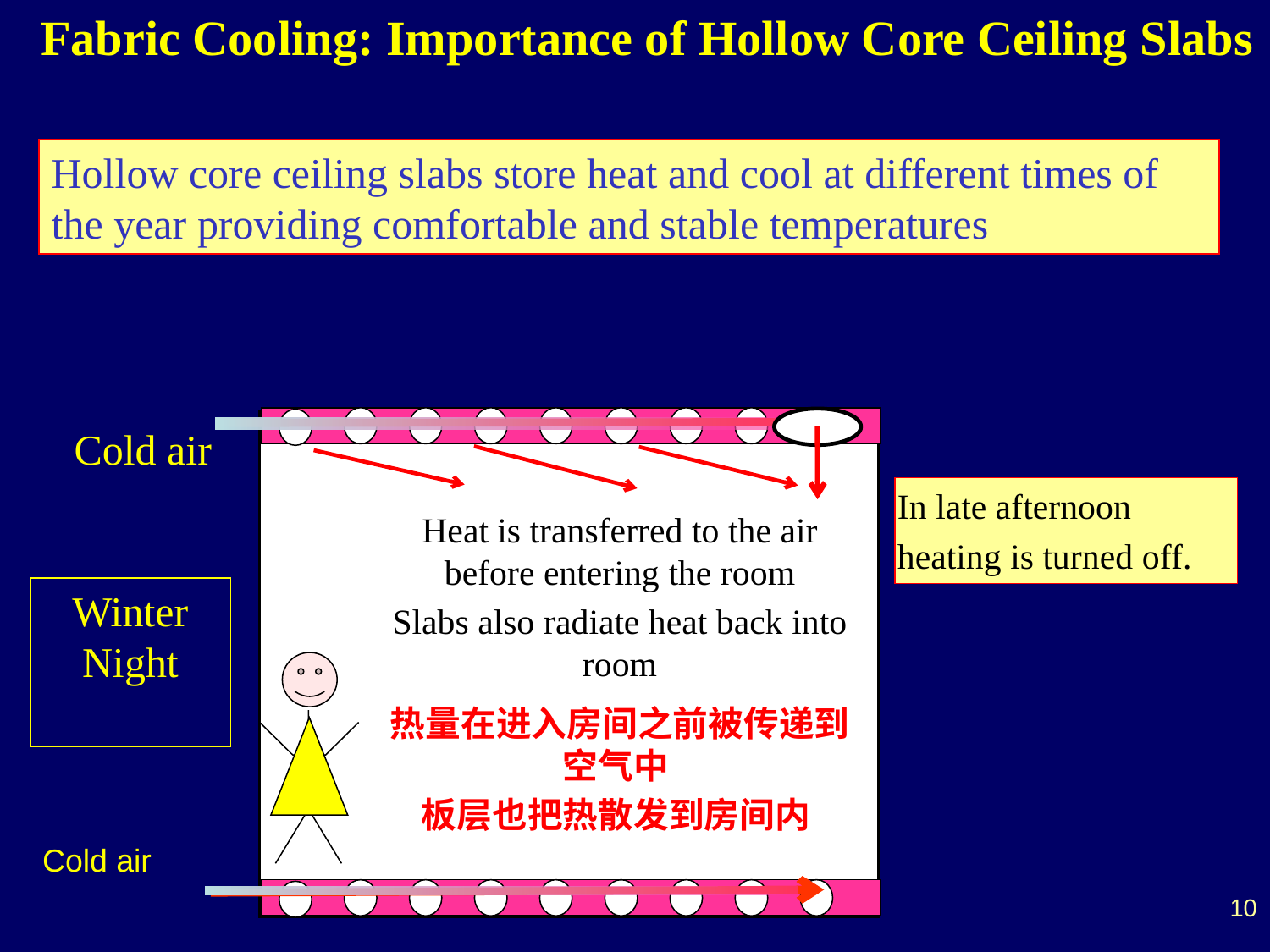

Fabric Cooling: Importance of Hollow Core Ceiling Slabs
Hollow core ceiling slabs store heat and cool at different times of the year providing comfortable and stable temperatures

Cold air

Cold air

In late afternoon heating is turned off.
Heat is transferred to the air before entering the room
Slabs also radiate heat back into room
热量在进入房间之前被传递到空气中
板层也把热散发到房间内
Winter Night

10